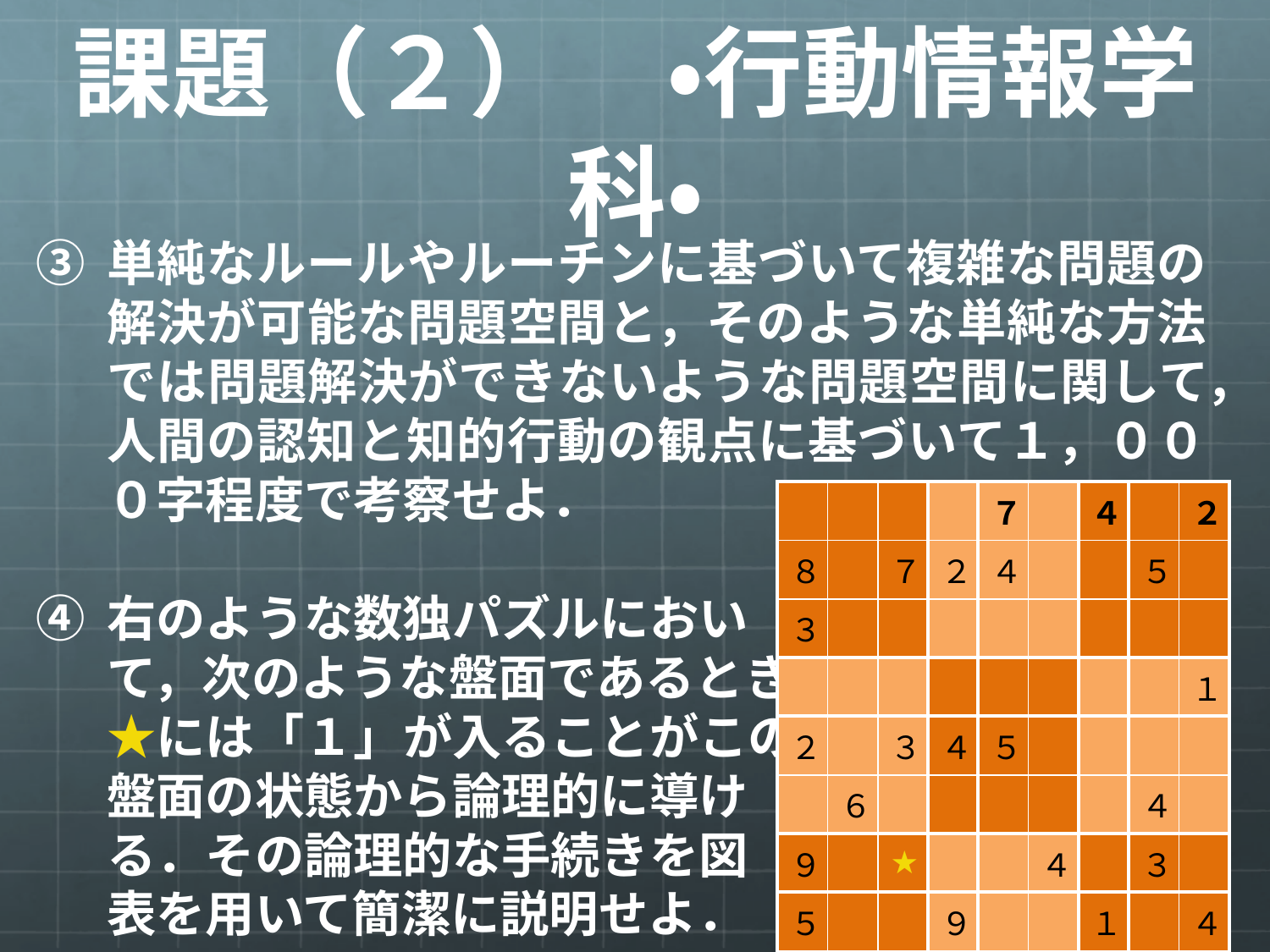

# 課題（２）　・行動情報学科・
単純なルールやルーチンに基づいて複雑な問題の解決が可能な問題空間と，そのような単純な方法では問題解決ができないような問題空間に関して，人間の認知と知的行動の観点に基づいて１，０００字程度で考察せよ．

右のような数独パズルにおい
て，次のような盤面であるとき，
★には「１」が入ることがこの
盤面の状態から論理的に導け
る．その論理的な手続きを図
表を用いて簡潔に説明せよ．

|  |  |  |  | ７ |  | ４ |  | ２ |
| --- | --- | --- | --- | --- | --- | --- | --- | --- |
| ８ |  | ７ | ２ | ４ |  |  | ５ |  |
| ３ |  |  |  |  |  |  |  |  |
|  |  |  |  |  |  |  |  | １ |
| ２ |  | ３ | ４ | ５ |  |  |  |  |
|  | ６ |  |  |  |  |  | ４ |  |
| ９ |  | ★ |  |  | ４ |  | ３ |  |
| ５ |  |  | ９ |  |  | １ |  | ４ |
| ７ | ３ | ４ |  |  |  | ２ |  |  |